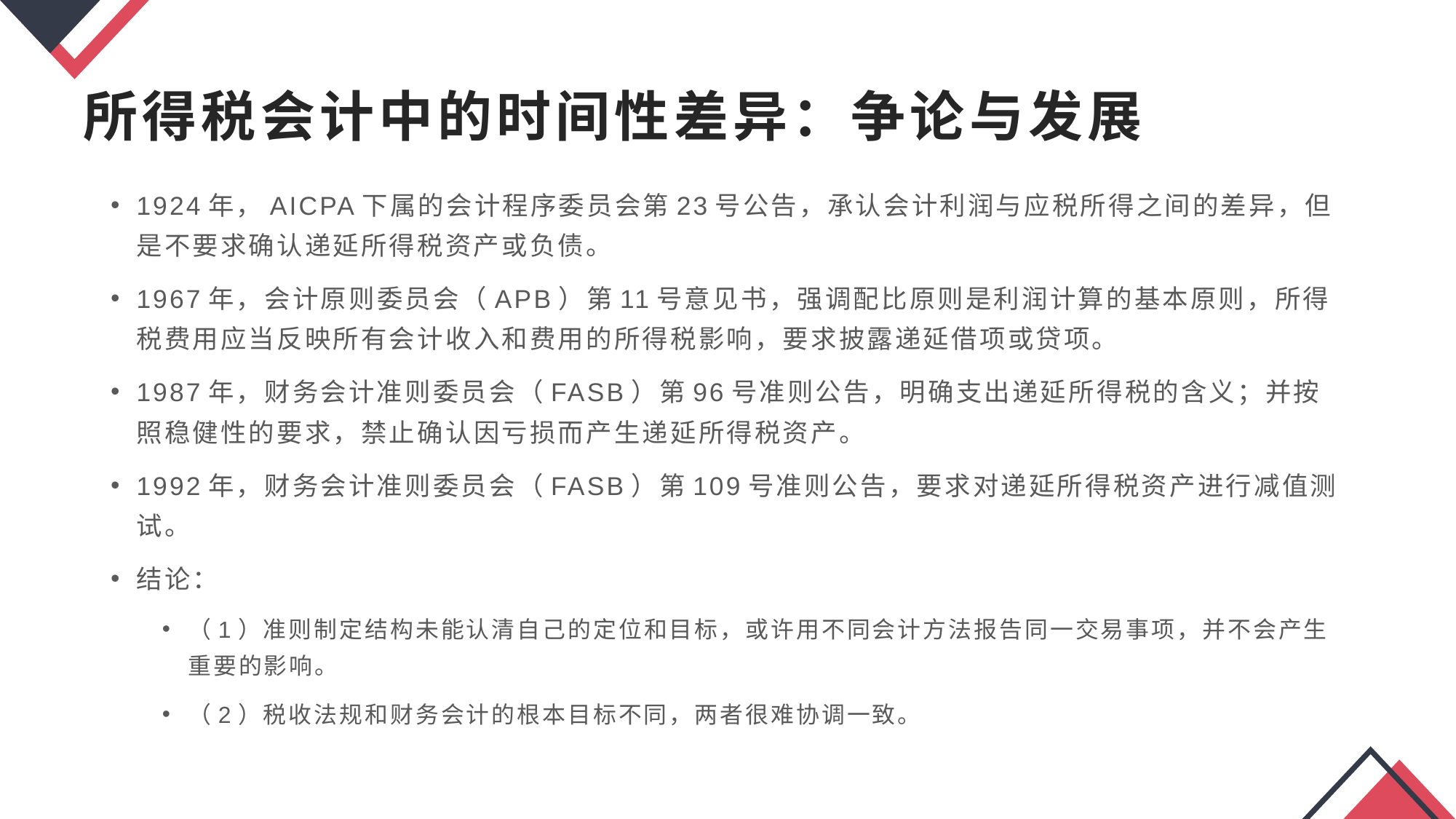

所得税会计中的时间性差异：争论与发展
1924年，AICPA下属的会计程序委员会第23号公告，承认会计利润与应税所得之间的差异，但是不要求确认递延所得税资产或负债。
1967年，会计原则委员会（APB）第11号意见书，强调配比原则是利润计算的基本原则，所得税费用应当反映所有会计收入和费用的所得税影响，要求披露递延借项或贷项。
1987年，财务会计准则委员会（FASB）第96号准则公告，明确支出递延所得税的含义；并按照稳健性的要求，禁止确认因亏损而产生递延所得税资产。
1992年，财务会计准则委员会（FASB）第109号准则公告，要求对递延所得税资产进行减值测试。
结论：
（1）准则制定结构未能认清自己的定位和目标，或许用不同会计方法报告同一交易事项，并不会产生重要的影响。
（2）税收法规和财务会计的根本目标不同，两者很难协调一致。